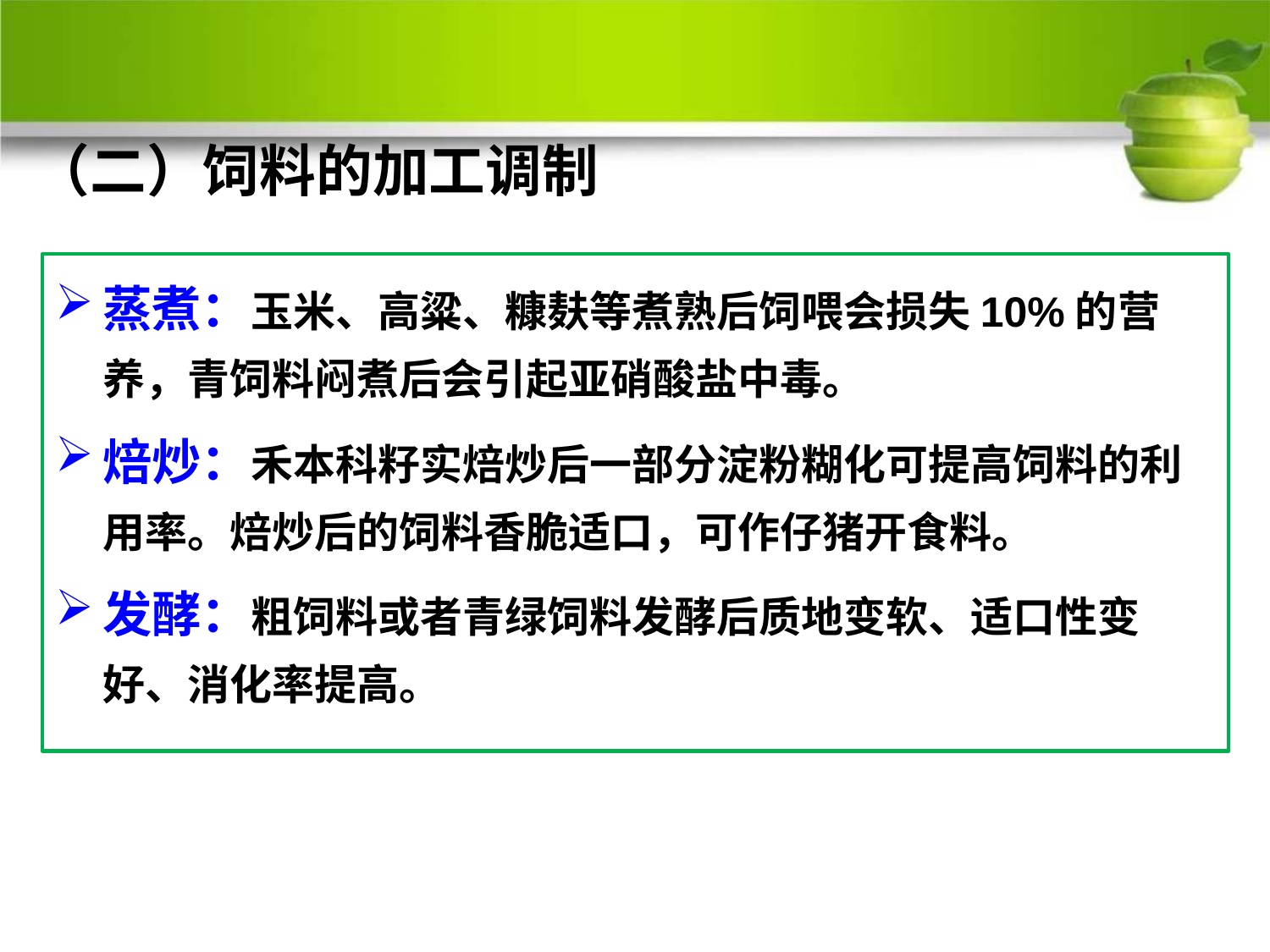

# （二）饲料的加工调制
蒸煮：玉米、高粱、糠麸等煮熟后饲喂会损失10%的营养，青饲料闷煮后会引起亚硝酸盐中毒。
焙炒：禾本科籽实焙炒后一部分淀粉糊化可提高饲料的利用率。焙炒后的饲料香脆适口，可作仔猪开食料。
发酵：粗饲料或者青绿饲料发酵后质地变软、适口性变好、消化率提高。